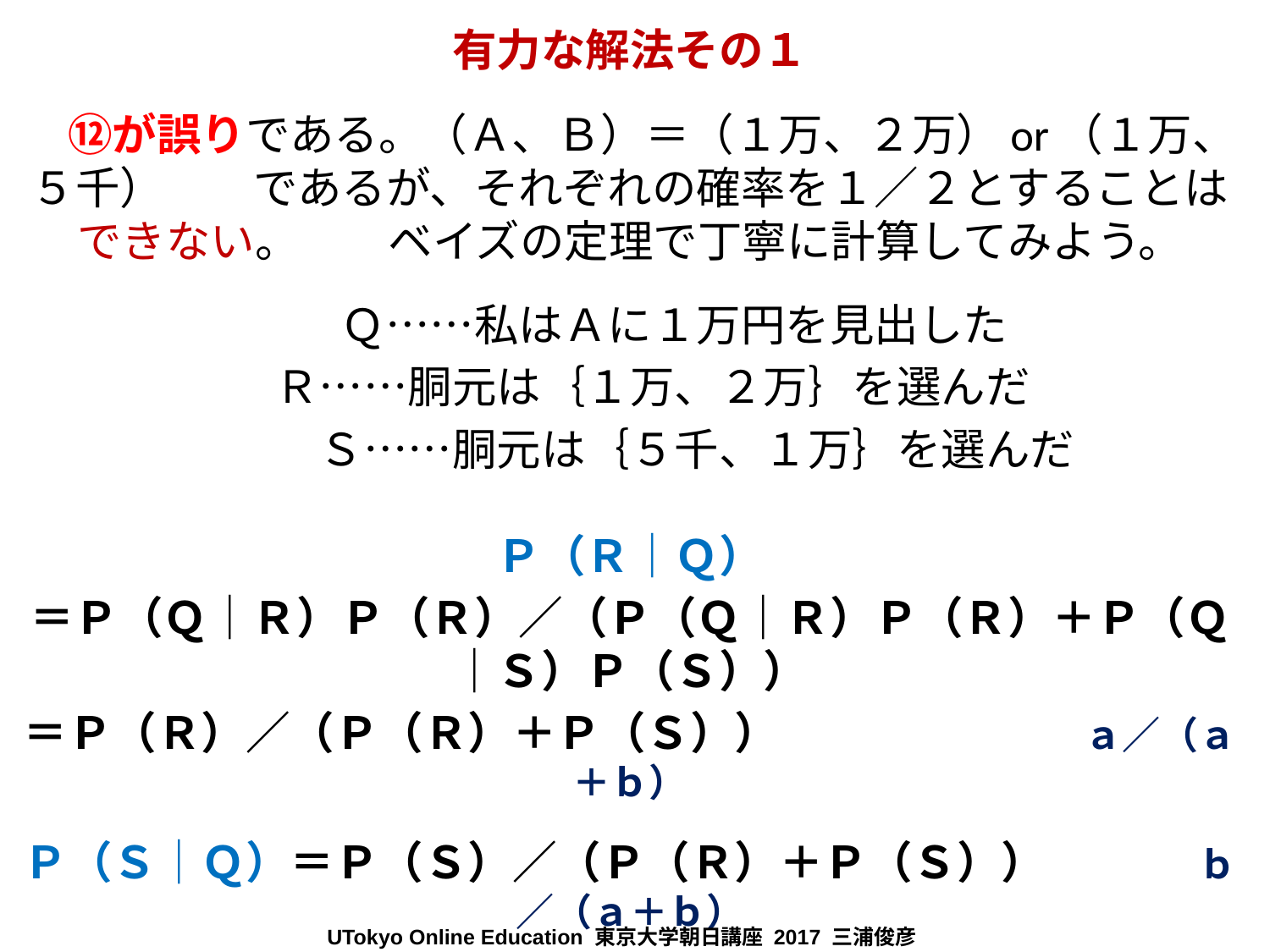

有力な解法その１

　⑫が誤りである。（Ａ、Ｂ）＝（１万、２万）or（１万、５千）　　であるが、それぞれの確率を１／２とすることはできない。　　ベイズの定理で丁寧に計算してみよう。

　　Ｑ……私はＡに１万円を見出した
　Ｒ……胴元は｛１万、２万｝を選んだ
　　　Ｓ……胴元は｛５千、１万｝を選んだ

Ｐ（Ｒ｜Ｑ）
＝Ｐ（Ｑ｜Ｒ）Ｐ（Ｒ）／（Ｐ（Ｑ｜Ｒ）Ｐ（Ｒ）＋Ｐ（Ｑ｜Ｓ）Ｐ（Ｓ））
＝Ｐ（Ｒ）／（Ｐ（Ｒ）＋Ｐ（Ｓ））　　　　　　　　ａ／（ａ＋ｂ）

Ｐ（Ｓ｜Ｑ）＝Ｐ（Ｓ）／（Ｐ（Ｒ）＋Ｐ（Ｓ））　　　　ｂ／（ａ＋ｂ）
UTokyo Online Education 東京大学朝日講座 2017 三浦俊彦　CC BY-NC-ND